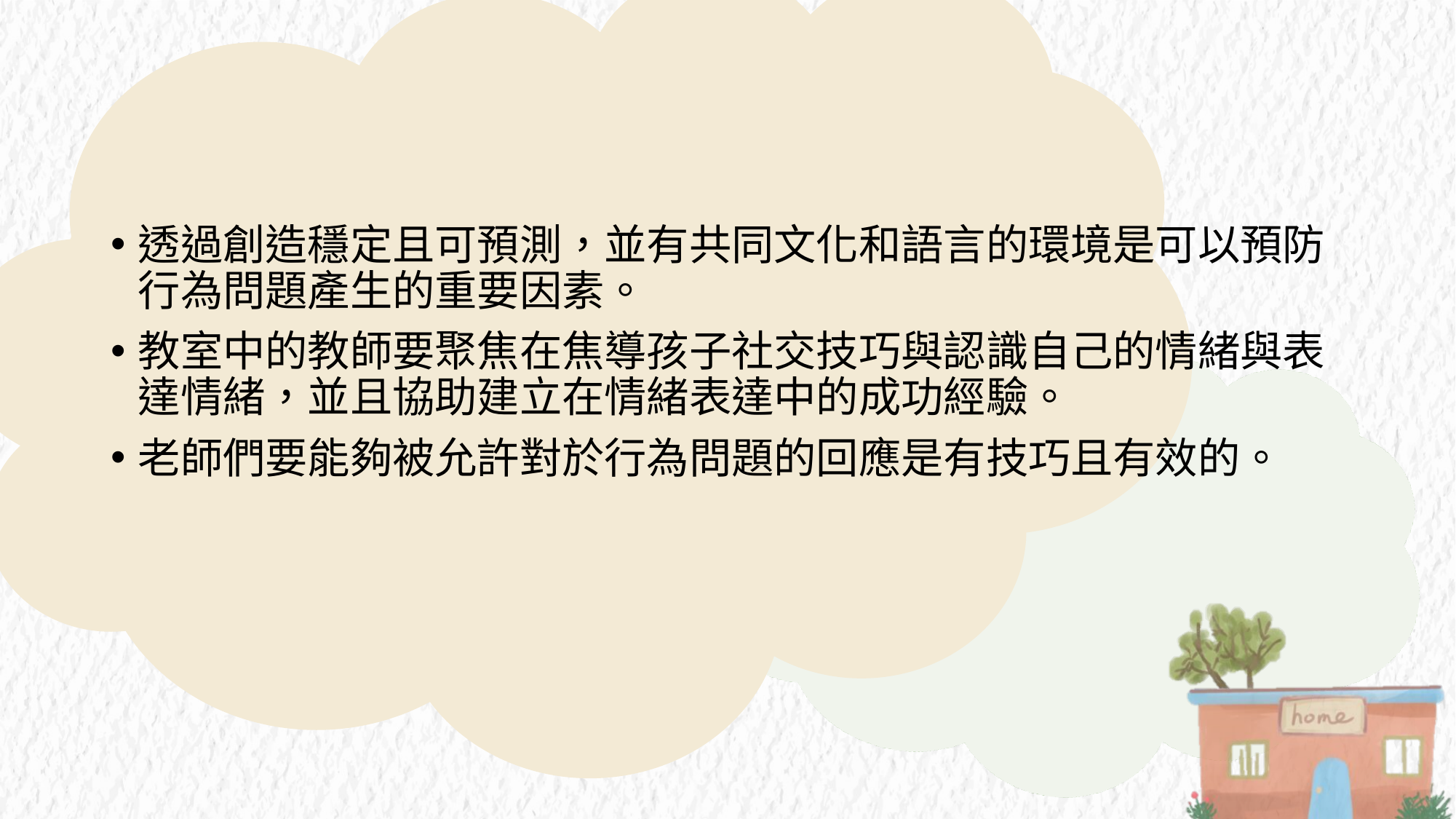

#
透過創造穩定且可預測，並有共同文化和語言的環境是可以預防行為問題產生的重要因素。
教室中的教師要聚焦在焦導孩子社交技巧與認識自己的情緒與表達情緒，並且協助建立在情緒表達中的成功經驗。
老師們要能夠被允許對於行為問題的回應是有技巧且有效的。